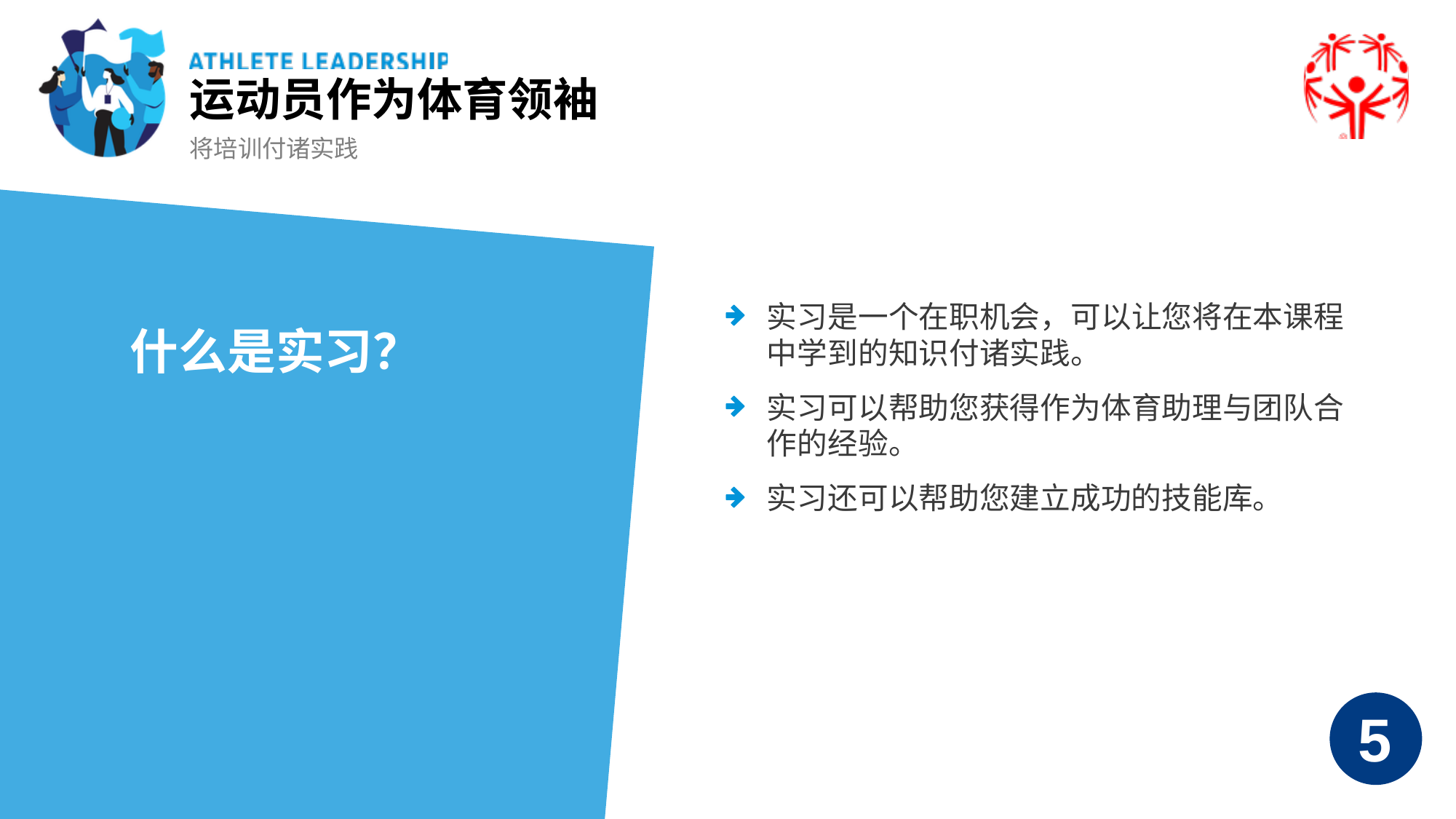

运动员作为体育领袖
将培训付诸实践
实习是一个在职机会，可以让您将在本课程中学到的知识付诸实践。
实习可以帮助您获得作为体育助理与团队合作的经验。
实习还可以帮助您建立成功的技能库。
什么是实习？

5